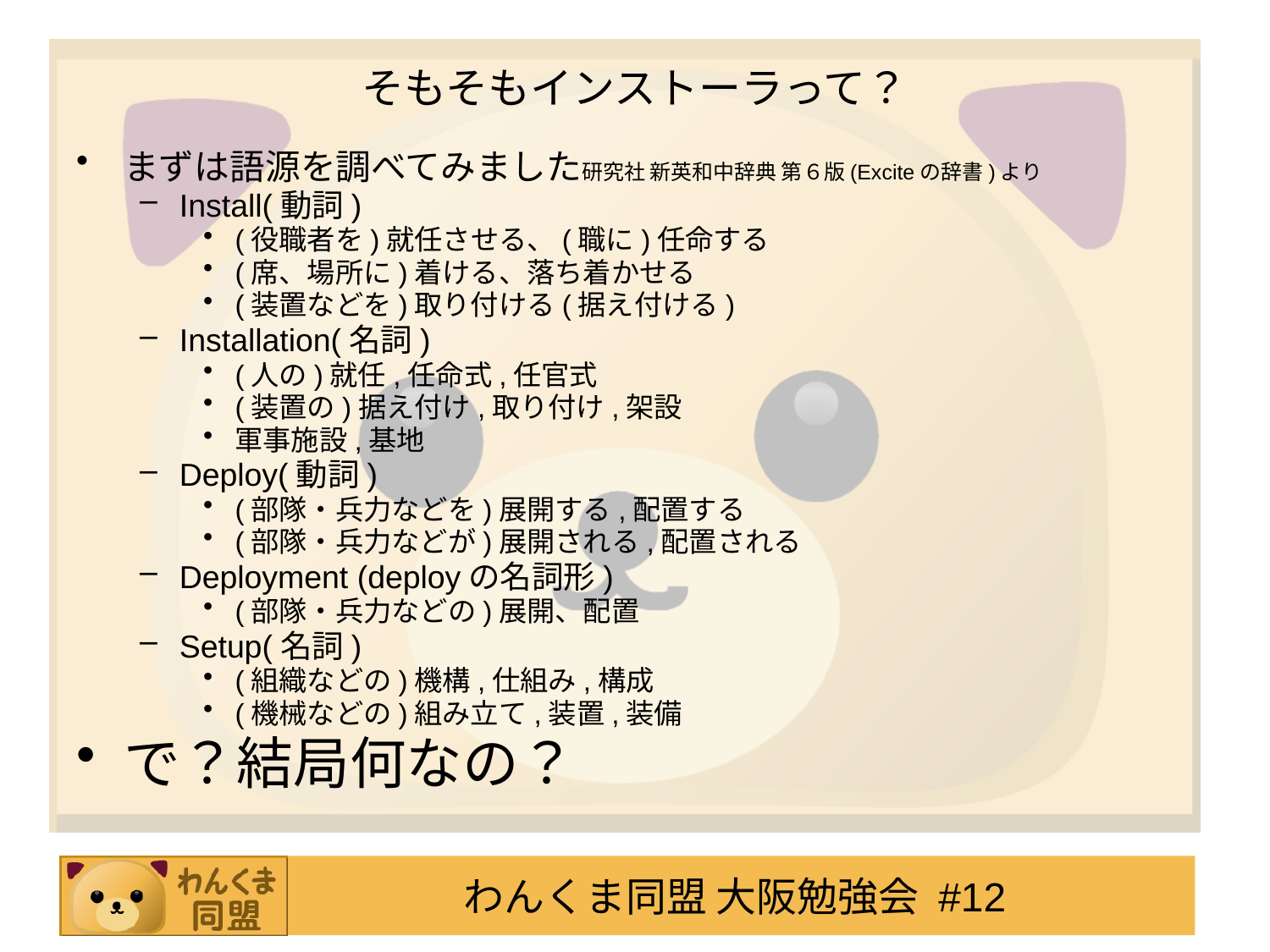

# そもそもインストーラって？
まずは語源を調べてみました研究社 新英和中辞典 第６版(Exciteの辞書)より
Install(動詞)
(役職者を)就任させる、(職に)任命する
(席、場所に)着ける、落ち着かせる
(装置などを)取り付ける(据え付ける)
Installation(名詞)
(人の)就任,任命式,任官式
(装置の)据え付け,取り付け,架設
軍事施設,基地
Deploy(動詞)
(部隊・兵力などを)展開する,配置する
(部隊・兵力などが)展開される,配置される
Deployment (deployの名詞形)
(部隊・兵力などの)展開、配置
Setup(名詞)
(組織などの)機構,仕組み,構成
(機械などの)組み立て,装置,装備
で？結局何なの？